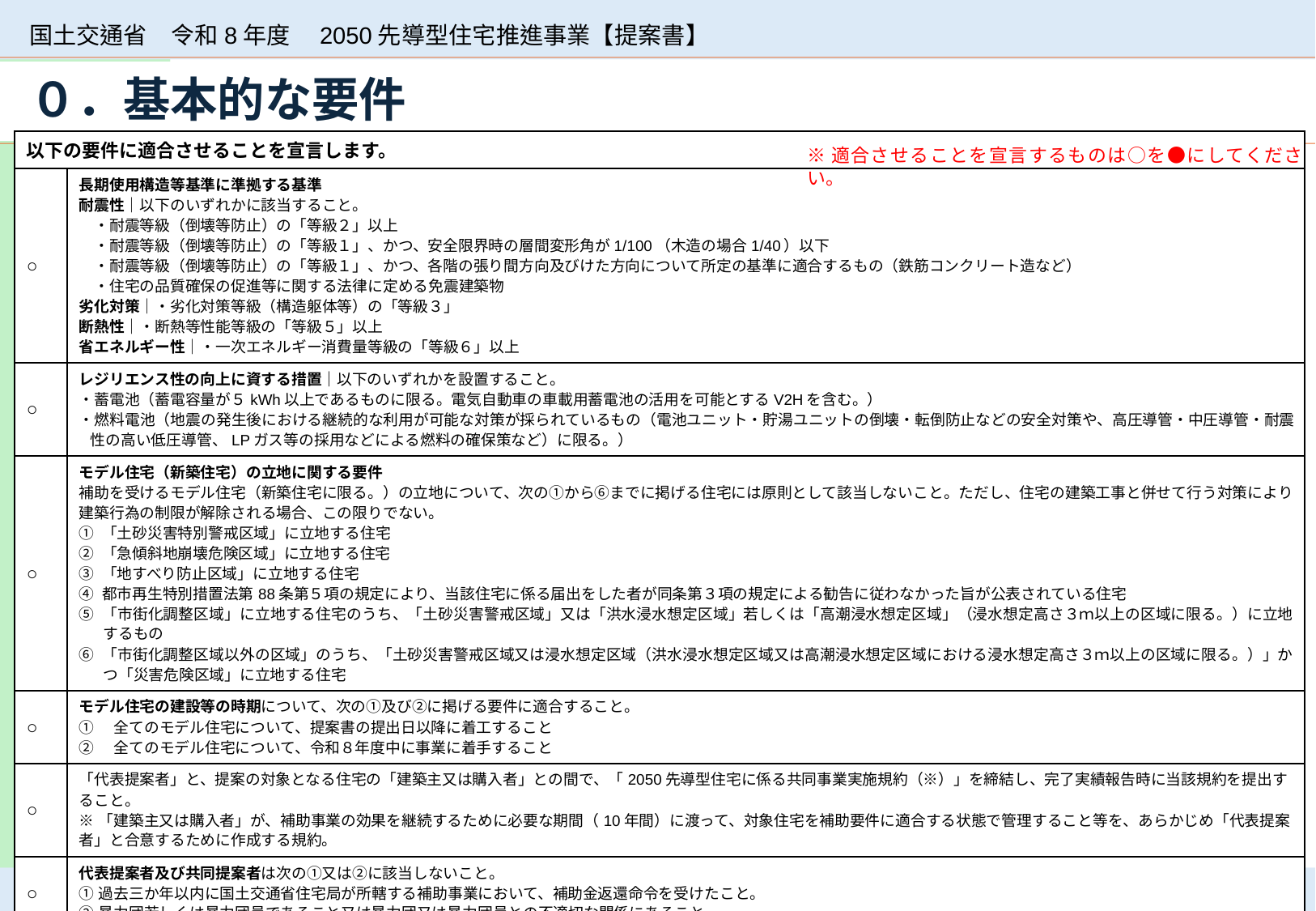

国土交通省　令和8年度　2050先導型住宅推進事業【提案書】
# ０．基本的な要件
| 以下の要件に適合させることを宣言します。 |  |
| --- | --- |
| ○ | 長期使用構造等基準に準拠する基準 耐震性｜以下のいずれかに該当すること。 　・耐震等級（倒壊等防止）の「等級２」以上 　・耐震等級（倒壊等防止）の「等級１」、かつ、安全限界時の層間変形角が1/100（木造の場合1/40）以下 　・耐震等級（倒壊等防止）の「等級１」、かつ、各階の張り間方向及びけた方向について所定の基準に適合するもの（鉄筋コンクリート造など） 　・住宅の品質確保の促進等に関する法律に定める免震建築物 劣化対策｜・劣化対策等級（構造躯体等）の「等級３」 断熱性｜・断熱等性能等級の「等級５」以上 省エネルギー性｜・一次エネルギー消費量等級の「等級６」以上 |
| ○ | レジリエンス性の向上に資する措置｜以下のいずれかを設置すること。 ・蓄電池（蓄電容量が５kWh以上であるものに限る。電気自動車の車載用蓄電池の活用を可能とするV2Hを含む。） ・燃料電池（地震の発生後における継続的な利用が可能な対策が採られているもの（電池ユニット・貯湯ユニットの倒壊・転倒防止などの安全対策や、高圧導管・中圧導管・耐震性の高い低圧導管、LPガス等の採用などによる燃料の確保策など）に限る。） |
| ○ | モデル住宅（新築住宅）の立地に関する要件 補助を受けるモデル住宅（新築住宅に限る。）の立地について、次の①から⑥までに掲げる住宅には原則として該当しないこと。ただし、住宅の建築工事と併せて行う対策により建築行為の制限が解除される場合、この限りでない。 ① 「土砂災害特別警戒区域」に立地する住宅 ② 「急傾斜地崩壊危険区域」に立地する住宅 ③ 「地すべり防止区域」に立地する住宅 ④ 都市再生特別措置法第88条第５項の規定により、当該住宅に係る届出をした者が同条第３項の規定による勧告に従わなかった旨が公表されている住宅 ⑤ 「市街化調整区域」に立地する住宅のうち、「土砂災害警戒区域」又は「洪水浸水想定区域」若しくは「高潮浸水想定区域」（浸水想定高さ３ｍ以上の区域に限る。）に立地するもの ⑥ 「市街化調整区域以外の区域」のうち、「土砂災害警戒区域又は浸水想定区域（洪水浸水想定区域又は高潮浸水想定区域における浸水想定高さ３ｍ以上の区域に限る。）」かつ「災害危険区域」に立地する住宅 |
| ○ | モデル住宅の建設等の時期について、次の①及び②に掲げる要件に適合すること。 ①　全てのモデル住宅について、提案書の提出日以降に着工すること ②　全てのモデル住宅について、令和８年度中に事業に着手すること |
| ○ | 「代表提案者」と、提案の対象となる住宅の「建築主又は購入者」との間で、「2050先導型住宅に係る共同事業実施規約（※）」を締結し、完了実績報告時に当該規約を提出すること。 ※「建築主又は購入者」が、補助事業の効果を継続するために必要な期間（10年間）に渡って、対象住宅を補助要件に適合する状態で管理すること等を、あらかじめ「代表提案者」と合意するために作成する規約。 |
| ○ | 代表提案者及び共同提案者は次の①又は②に該当しないこと。 ①過去三か年以内に国土交通省住宅局が所轄する補助事業において、補助金返還命令を受けたこと。 ②暴力団若しくは暴力団員であること又は暴力団又は暴力団員との不適切な関係にあること。 |
| ○ | 提案書で示された方法によって効果検証を実施し、その結果を事務事業者に報告すること。 |
※適合させることを宣言するものは○を●にしてください。
2